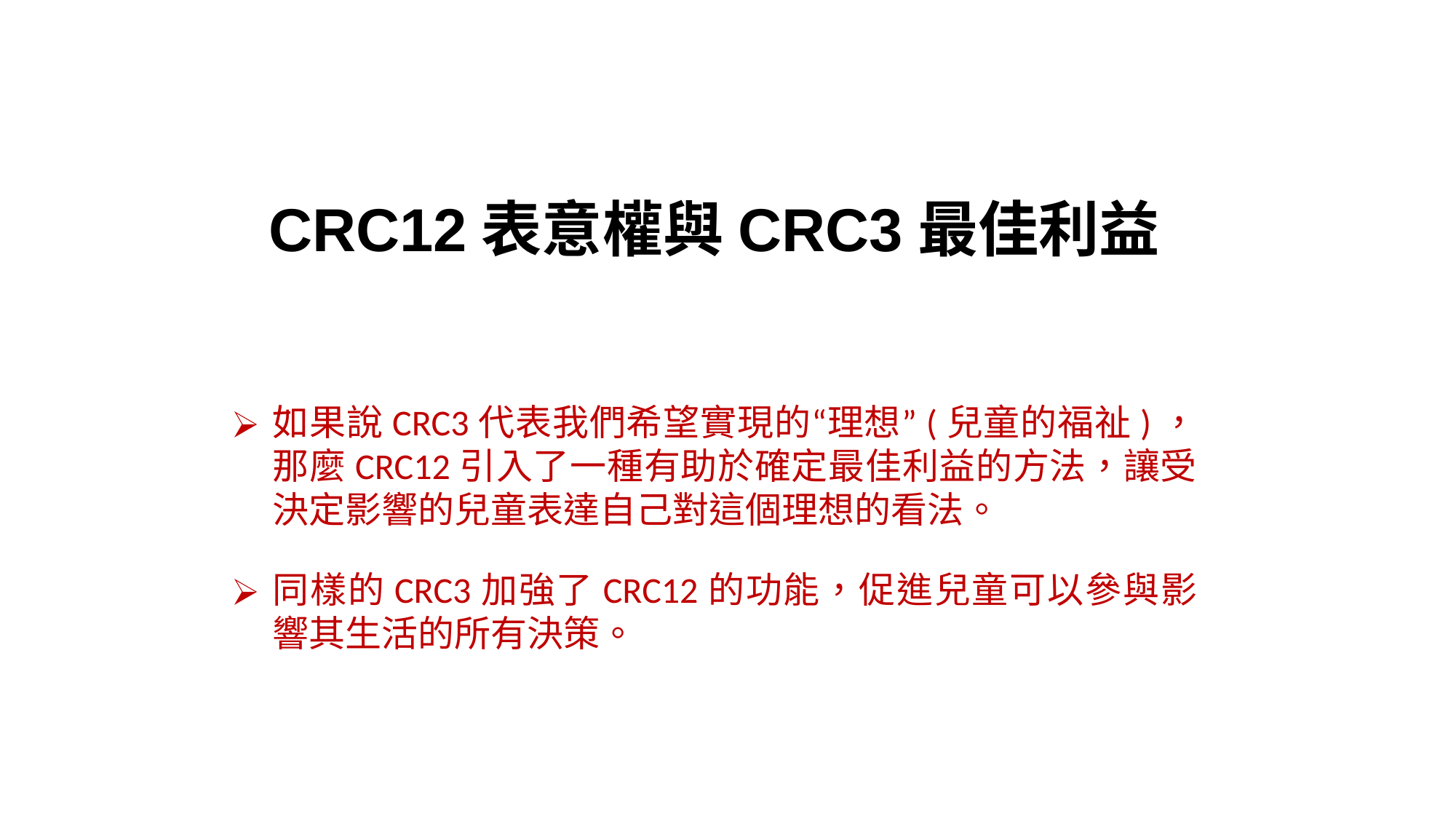

CRC12表意權與CRC3最佳利益

如果說CRC3代表我們希望實現的“理想”(兒童的福祉)，那麼CRC12引入了一種有助於確定最佳利益的方法，讓受決定影響的兒童表達自己對這個理想的看法。
同樣的CRC3加強了CRC12的功能，促進兒童可以參與影響其生活的所有決策。